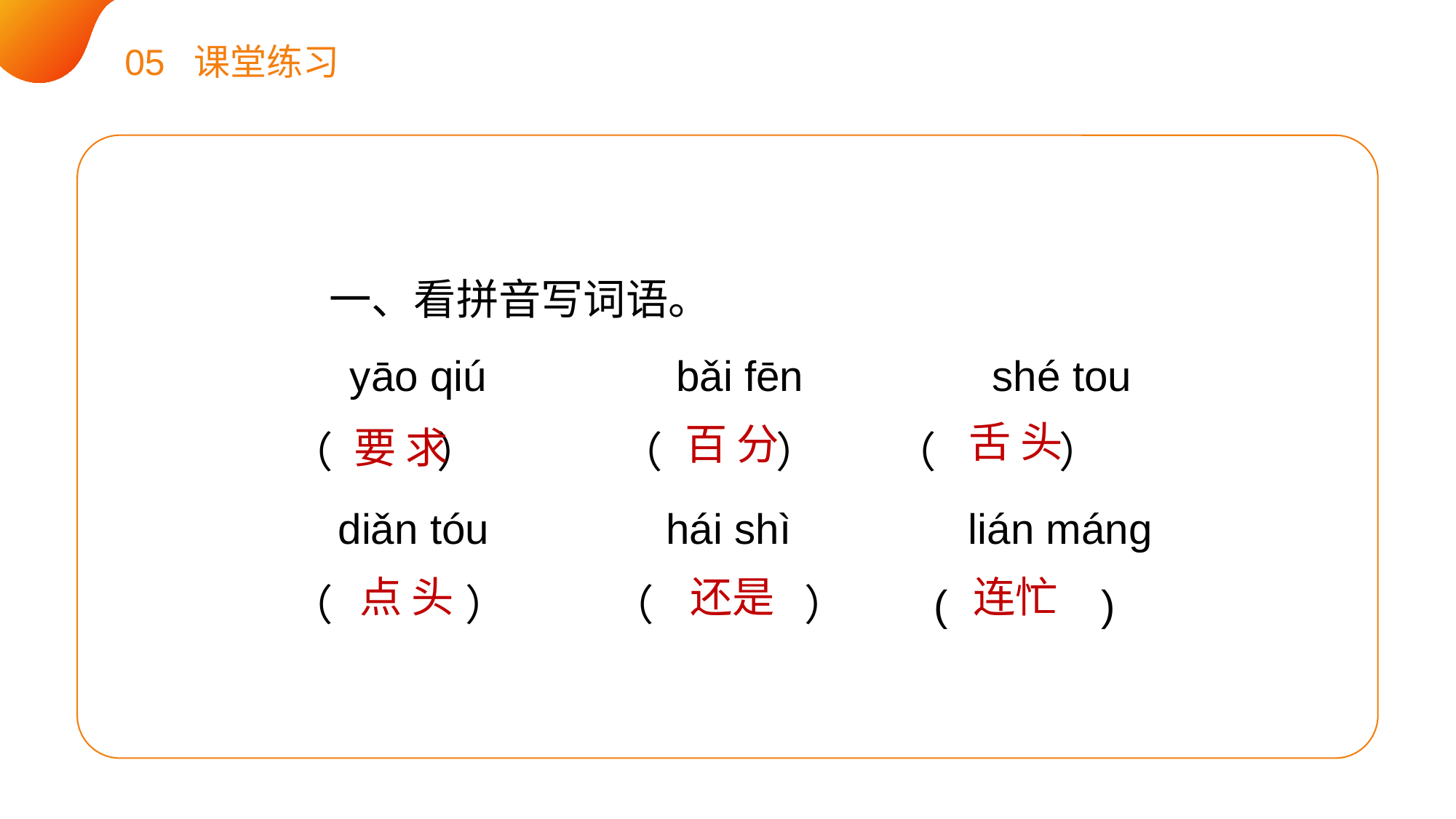

05  课堂练习
   一、看拼音写词语。
     yāo qiú                bǎi fēn                shé tou
（           ）               （            ）        （             ）
    diǎn tóu               hái shì               lián máng
（              ）           （                ）        (             )
舌 头
百 分
要 求
           连忙
点 头
还是